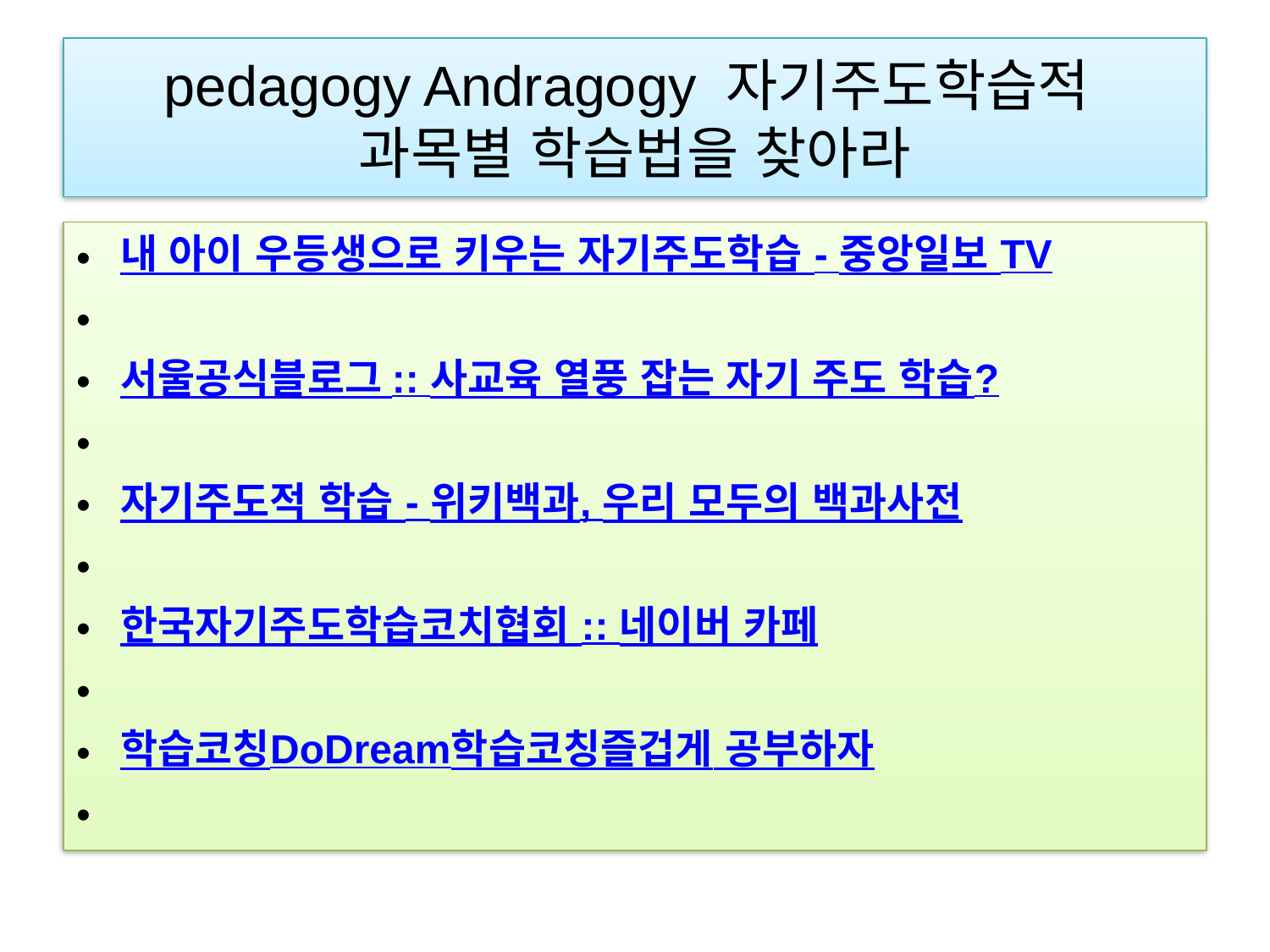

# pedagogy Andragogy 자기주도학습적 과목별 학습법을 찾아라
내 아이 우등생으로 키우는 자기주도학습 - 중앙일보 TV

서울공식블로그 :: 사교육 열풍 잡는 자기 주도 학습?

자기주도적 학습 - 위키백과, 우리 모두의 백과사전

한국자기주도학습코치협회 :: 네이버 카페

학습코칭DoDream학습코칭즐겁게 공부하자